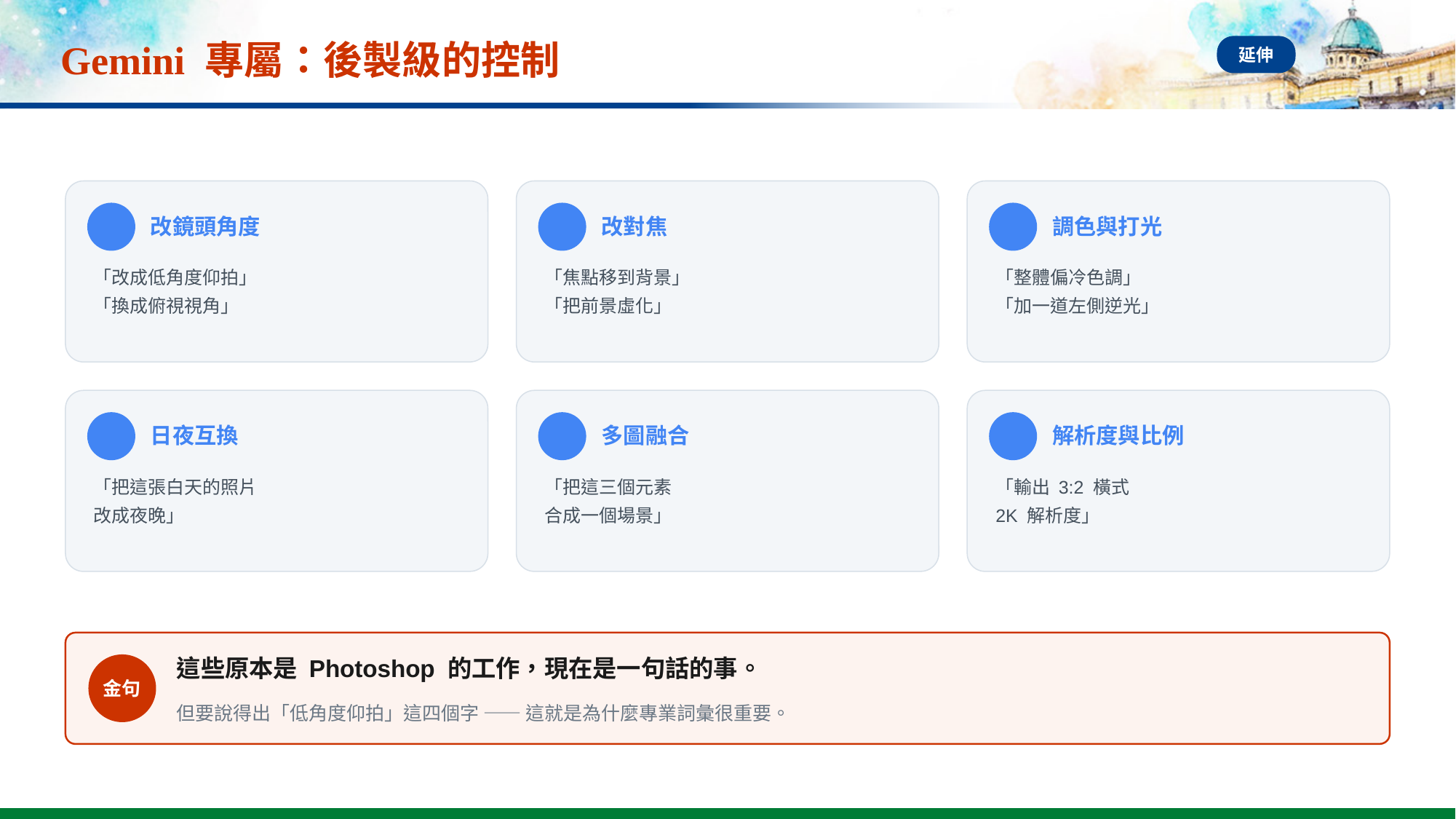

# Gemini 專屬：後製級的控制
延伸

改鏡頭角度
改對焦
調色與打光
「改成低角度仰拍」
「換成俯視視角」
「焦點移到背景」
「把前景虛化」
「整體偏冷色調」
「加一道左側逆光」

日夜互換
多圖融合
解析度與比例
「把這張白天的照片
改成夜晚」
「把這三個元素
合成一個場景」
「輸出 3:2 橫式
2K 解析度」

這些原本是 Photoshop 的工作，現在是一句話的事。
金句
但要說得出「低角度仰拍」這四個字 —— 這就是為什麼專業詞彙很重要。